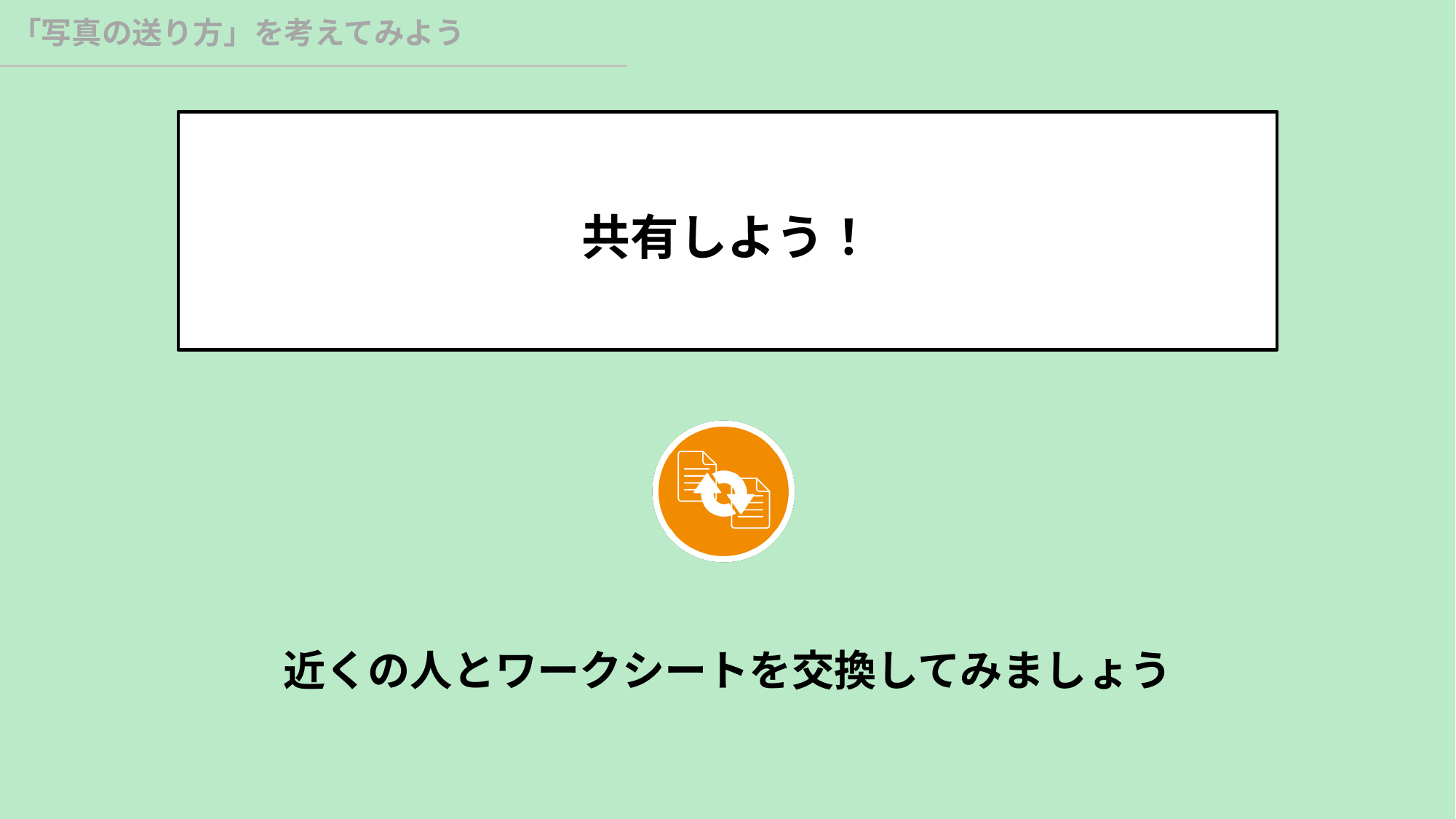

# 「写真の送り方」を考えてみよう
共有しよう！
近くの人とワークシートを交換してみましょう